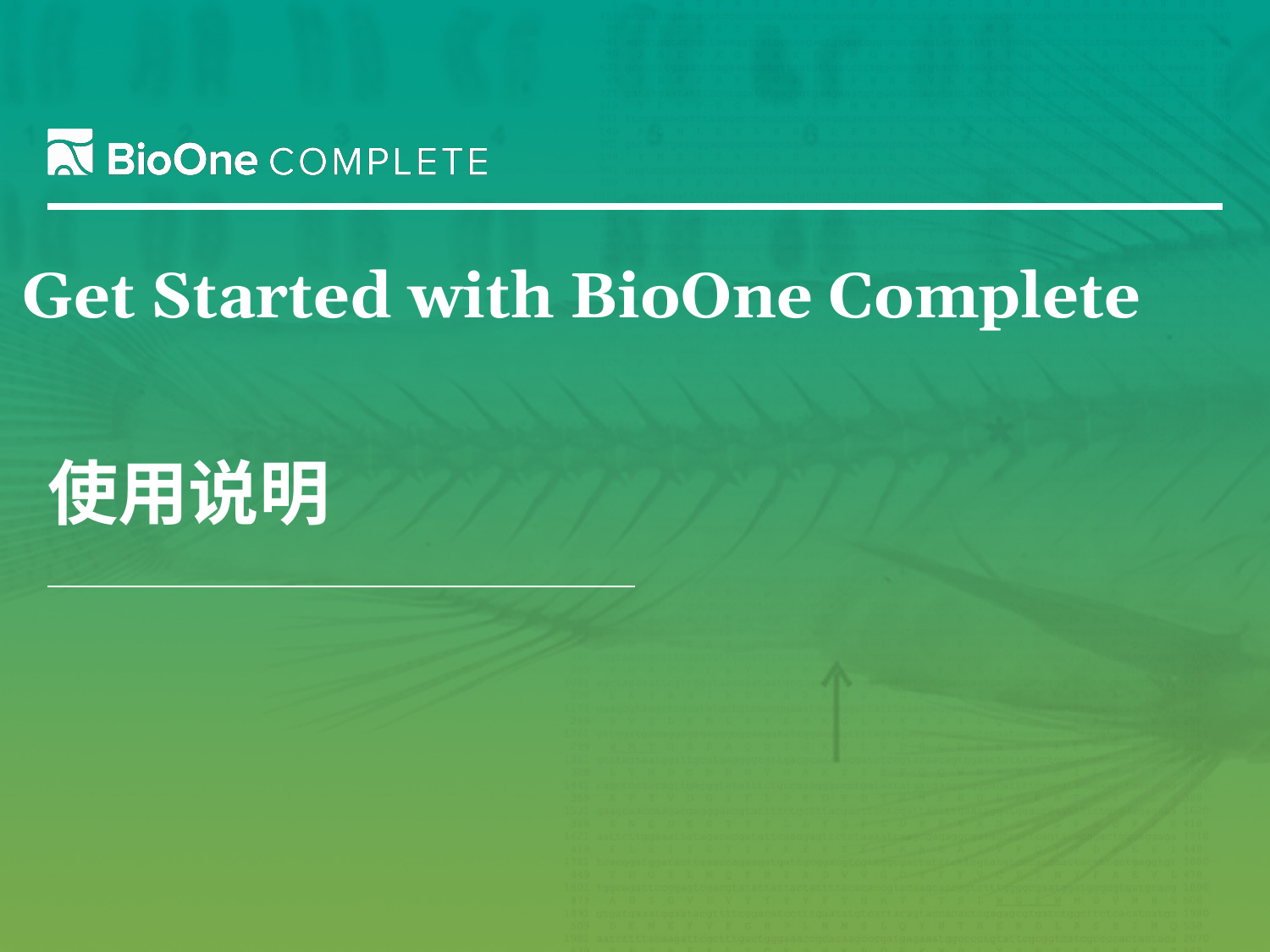

# Get Started with BioOne Complete
使用说明